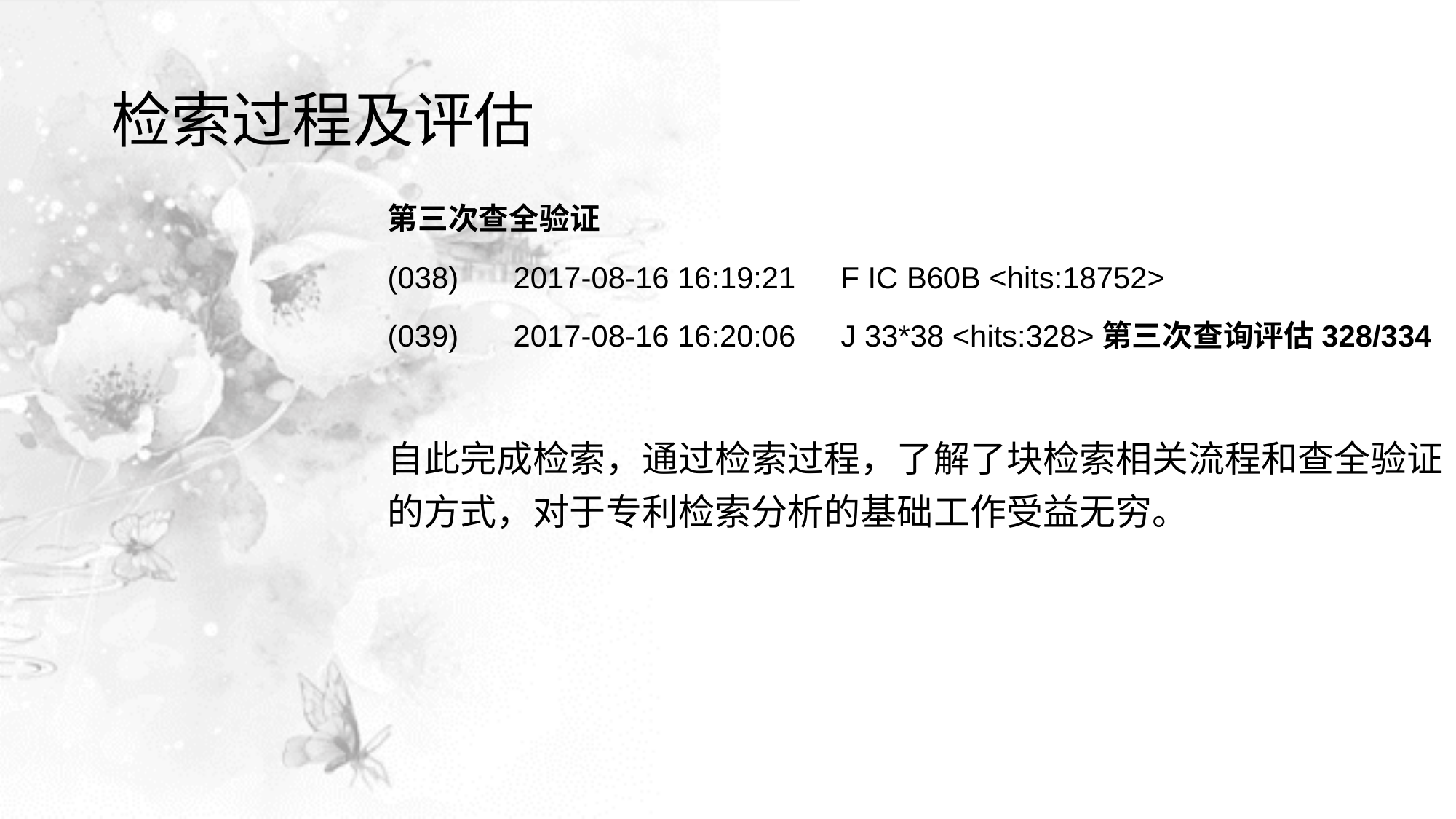

# 检索过程及评估
第三次查全验证
(038)	  2017-08-16 16:19:21	  F IC B60B <hits:18752>
(039)	  2017-08-16 16:20:06	  J 33*38 <hits:328>第三次查询评估328/334

自此完成检索，通过检索过程，了解了块检索相关流程和查全验证的方式，对于专利检索分析的基础工作受益无穷。